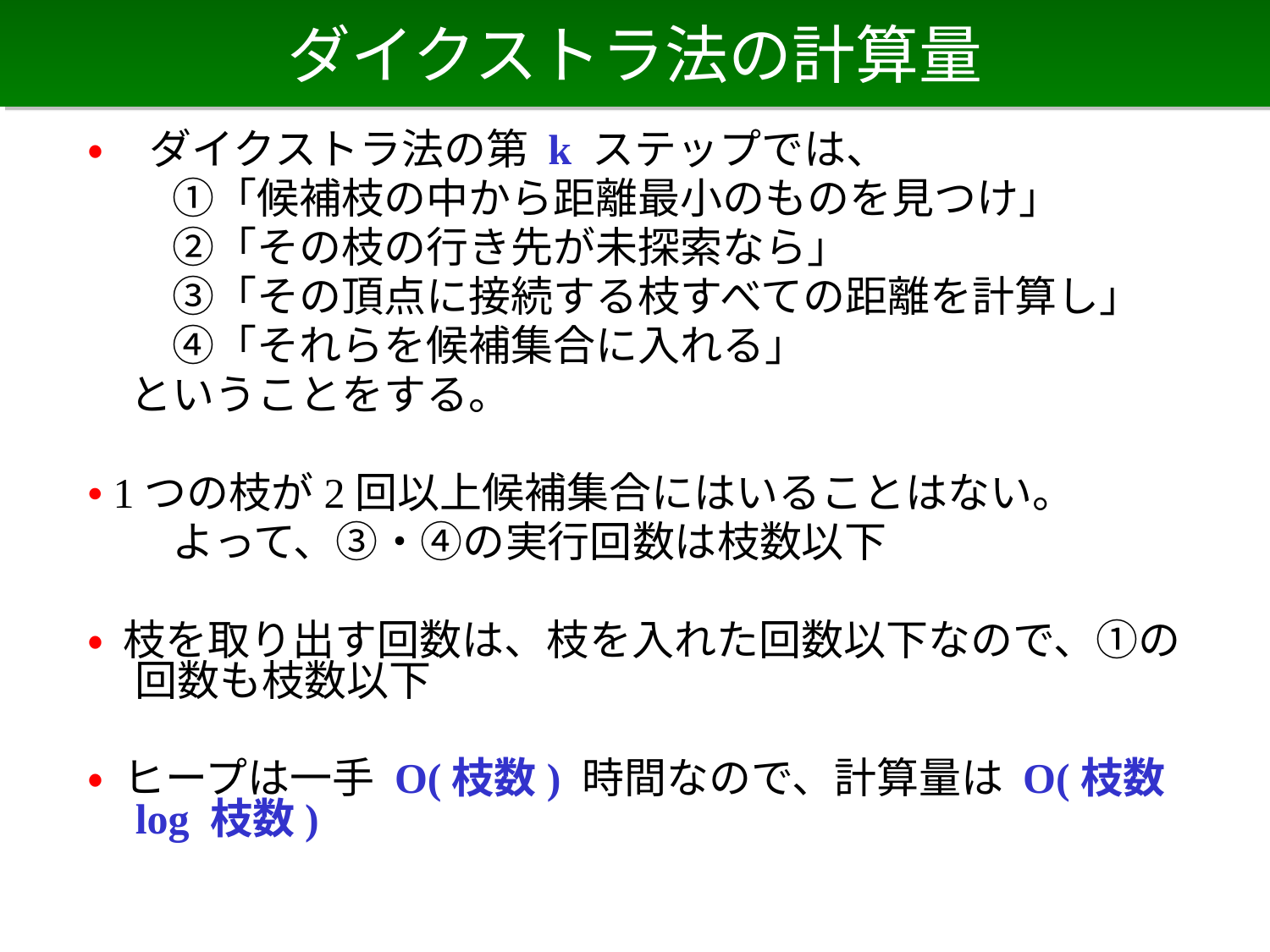

# ダイクストラ法の計算量
• ダイクストラ法の第 k ステップでは、
　　①「候補枝の中から距離最小のものを見つけ」
　　②「その枝の行き先が未探索なら」
　　③「その頂点に接続する枝すべての距離を計算し」
　　④「それらを候補集合に入れる」
　ということをする。

• 1つの枝が2回以上候補集合にはいることはない。
　　よって、③・④の実行回数は枝数以下

• 枝を取り出す回数は、枝を入れた回数以下なので、①の回数も枝数以下

• ヒープは一手 O(枝数) 時間なので、計算量は O(枝数 log 枝数)